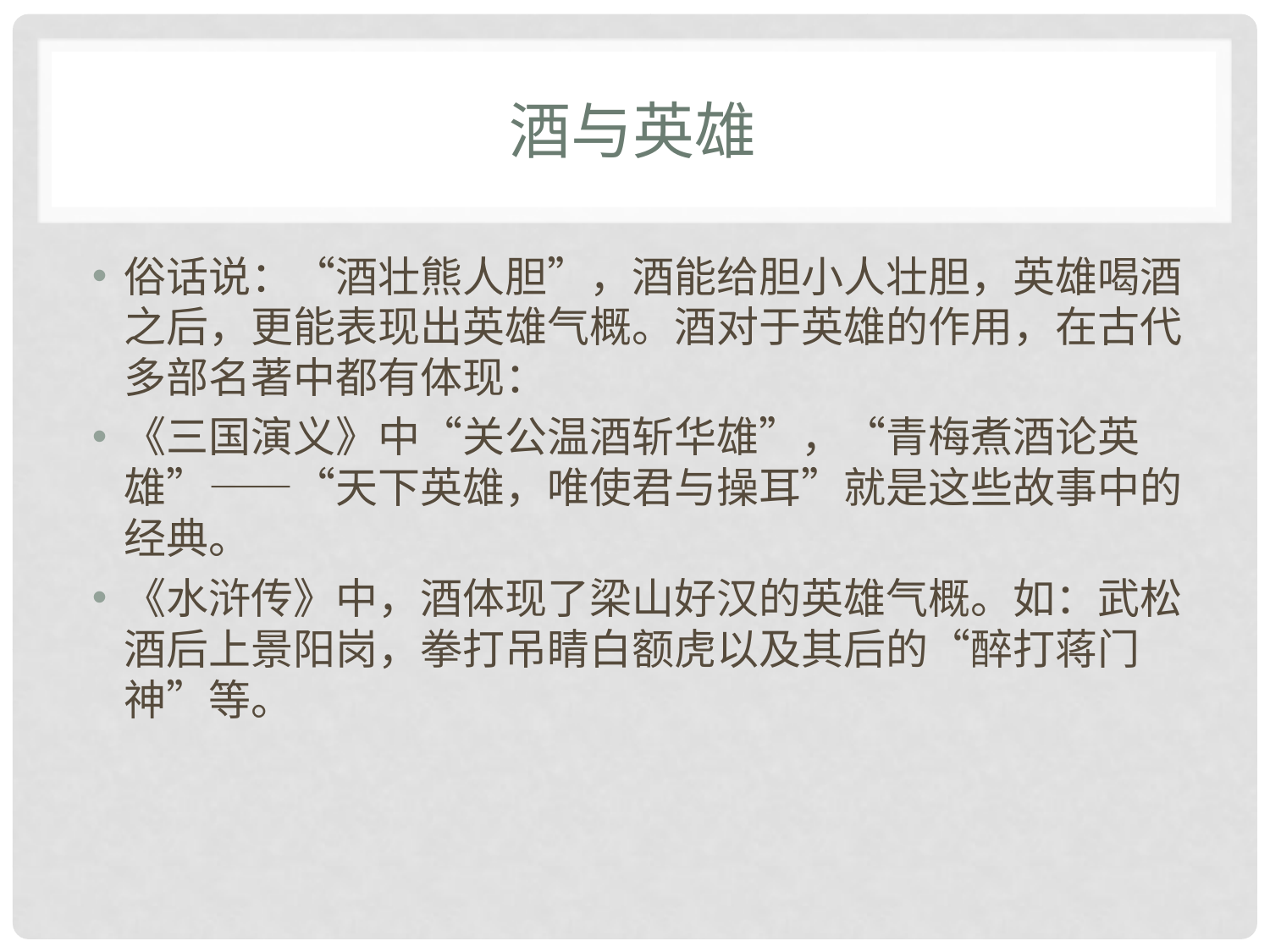

# 酒与英雄
俗话说：“酒壮熊人胆”，酒能给胆小人壮胆，英雄喝酒之后，更能表现出英雄气概。酒对于英雄的作用，在古代多部名著中都有体现：
《三国演义》中“关公温酒斩华雄”，“青梅煮酒论英雄”——“天下英雄，唯使君与操耳”就是这些故事中的经典。
《水浒传》中，酒体现了梁山好汉的英雄气概。如：武松酒后上景阳岗，拳打吊睛白额虎以及其后的“醉打蒋门神”等。